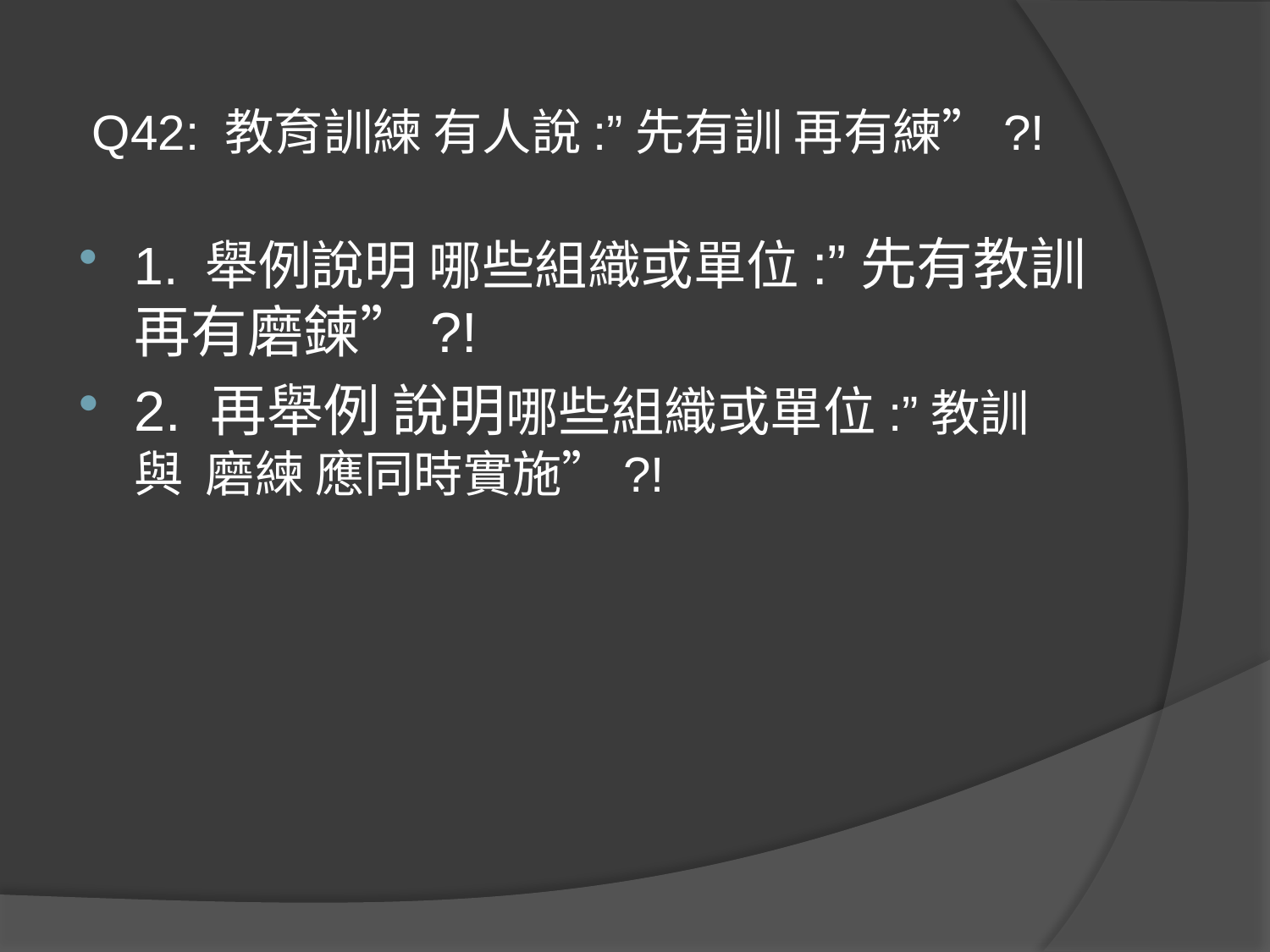

# Q42: 教育訓練 有人說:”先有訓 再有練”?!
1. 舉例說明 哪些組織或單位:”先有教訓 再有磨鍊”?!
2. 再舉例 說明哪些組織或單位:”教訓 與  磨練 應同時實施”?!